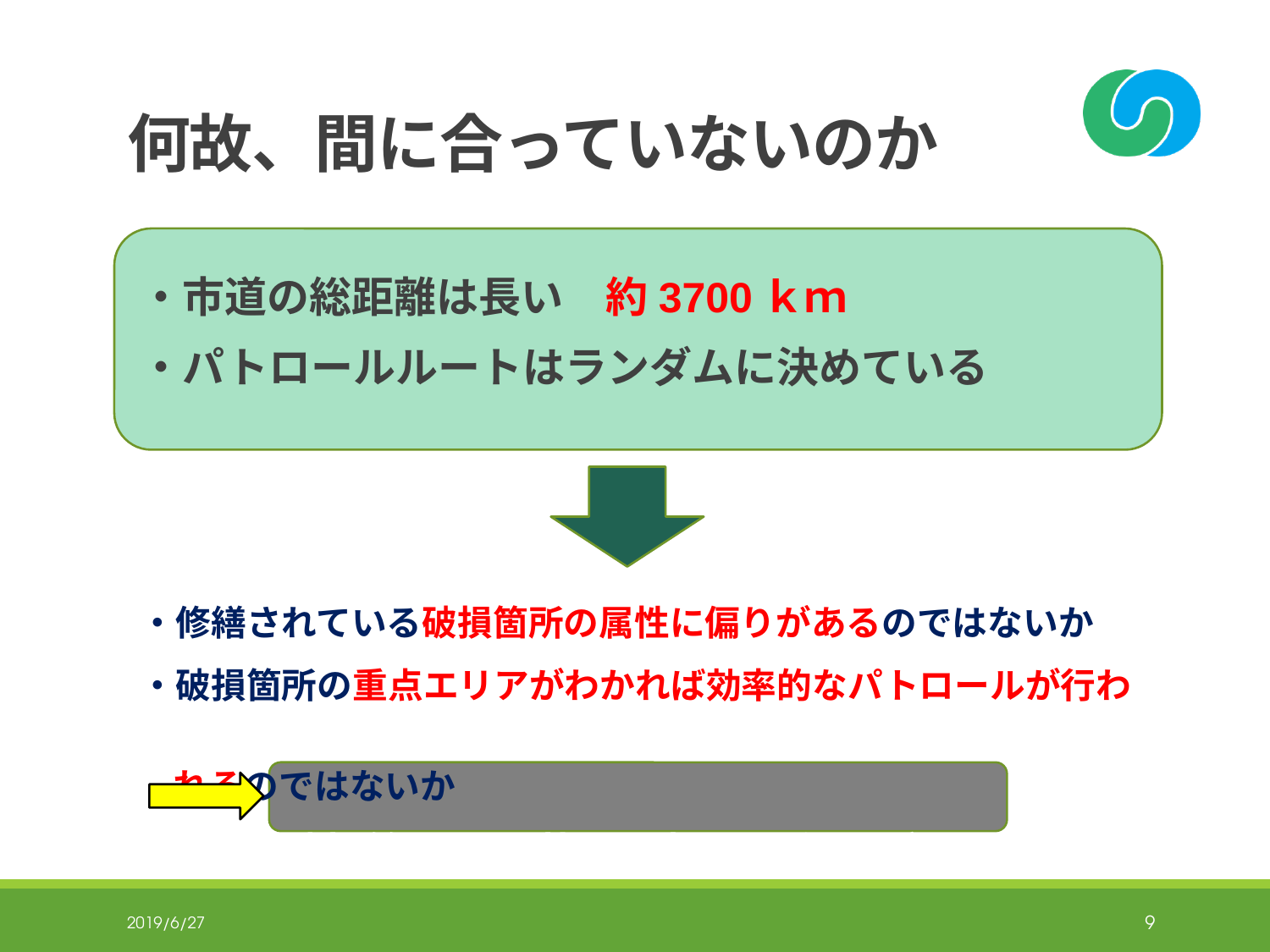

# 何故、間に合っていないのか

・市道の総距離は長い　約3700ｋｍ
・パトロールルートはランダムに決めている

・修繕されている破損箇所の属性に偏りがあるのではないか
・破損箇所の重点エリアがわかれば効率的なパトロールが行わ
   れるのではないか
　　　　破損箇所の現状を分析する必要がある

2019/6/27
9